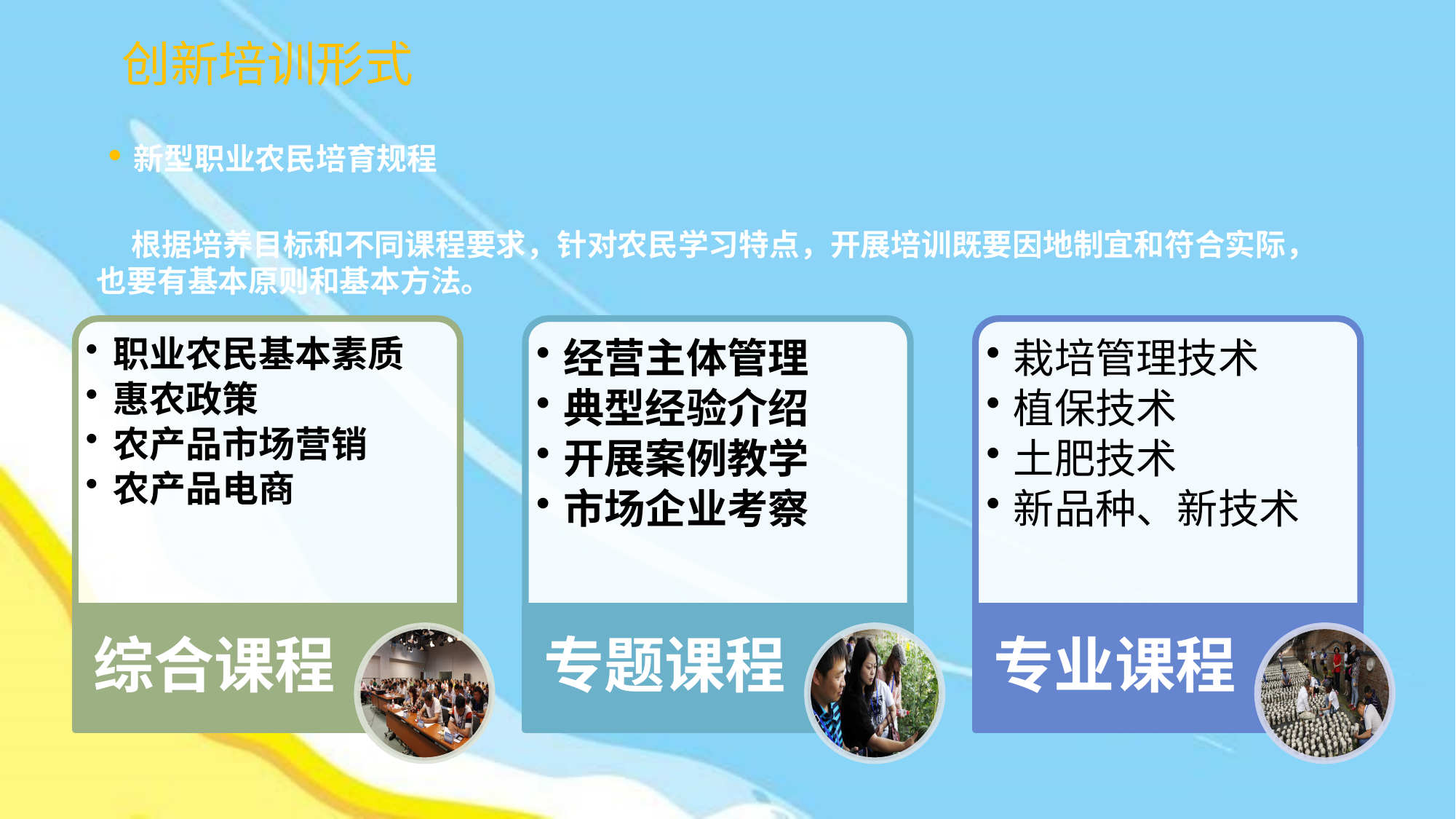

创新培训形式
新型职业农民培育规程
    根据培养目标和不同课程要求，针对农民学习特点，开展培训既要因地制宜和符合实际，也要有基本原则和基本方法。
职业农民基本素质
惠农政策
农产品市场营销
农产品电商

综合课程
经营主体管理
典型经验介绍
开展案例教学
市场企业考察
专题课程
栽培管理技术
植保技术
土肥技术
新品种、新技术
专业课程